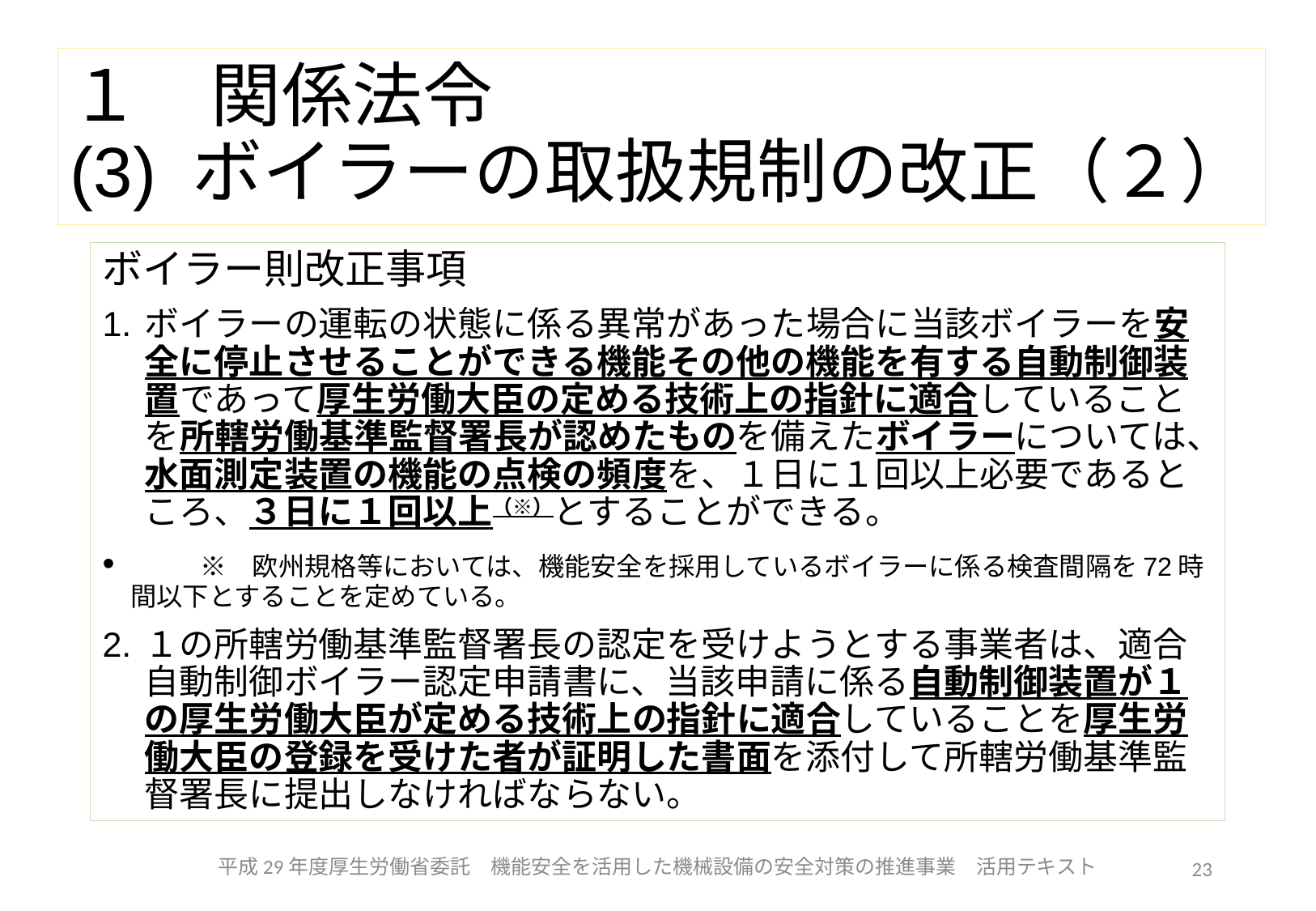

# １　関係法令 (3) ボイラーの取扱規制の改正（２）
ボイラー則改正事項
ボイラーの運転の状態に係る異常があった場合に当該ボイラーを安全に停止させることができる機能その他の機能を有する自動制御装置であって厚生労働大臣の定める技術上の指針に適合していることを所轄労働基準監督署長が認めたものを備えたボイラーについては、水面測定装置の機能の点検の頻度を、１日に１回以上必要であるところ、３日に１回以上（※）とすることができる。
　　※　欧州規格等においては、機能安全を採用しているボイラーに係る検査間隔を72時間以下とすることを定めている。
１の所轄労働基準監督署長の認定を受けようとする事業者は、適合自動制御ボイラー認定申請書に、当該申請に係る自動制御装置が１の厚生労働大臣が定める技術上の指針に適合していることを厚生労働大臣の登録を受けた者が証明した書面を添付して所轄労働基準監督署長に提出しなければならない。

平成29年度厚生労働省委託　機能安全を活用した機械設備の安全対策の推進事業　活用テキスト
23